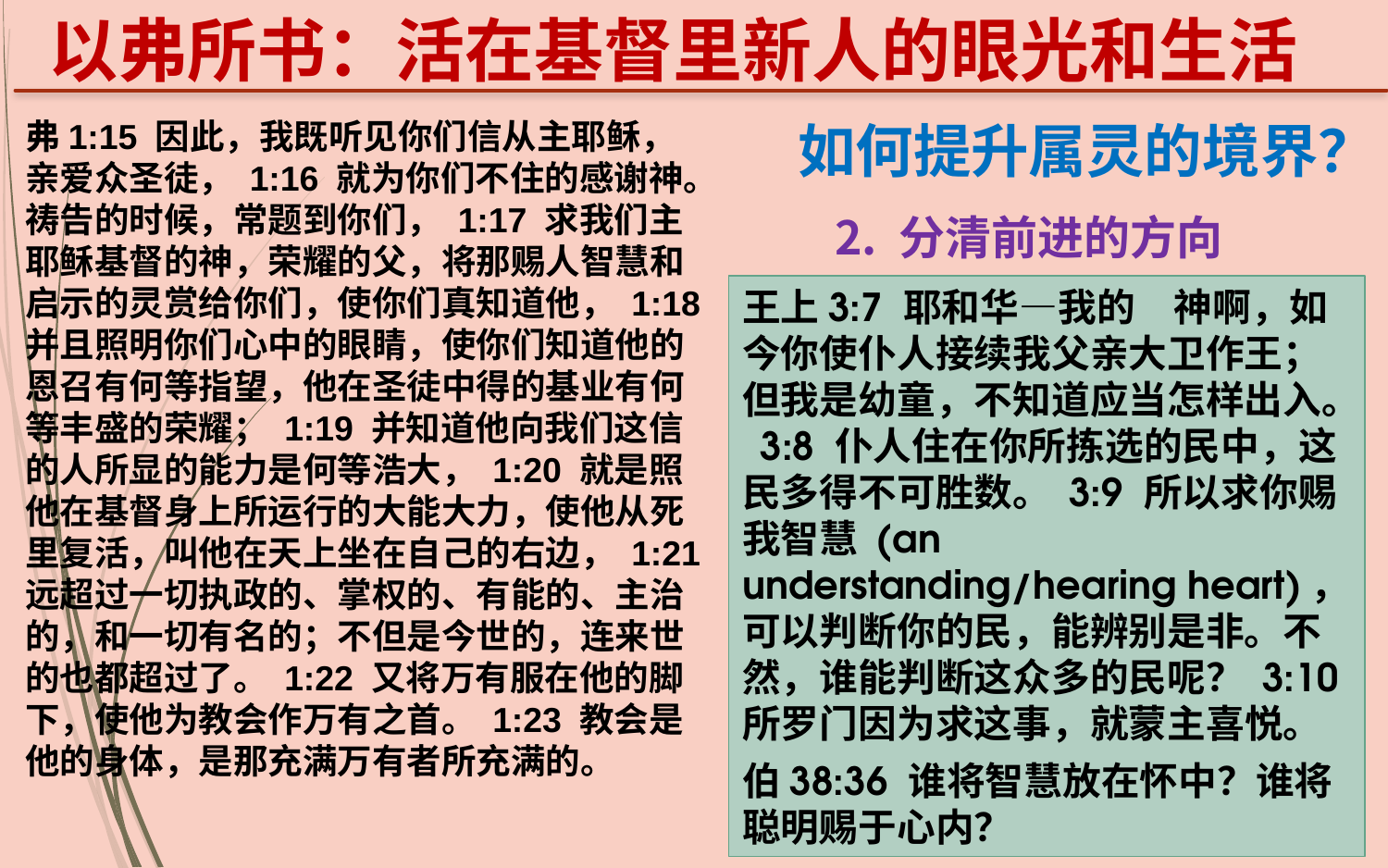

以弗所书：活在基督里新人的眼光和生活
弗1:15 因此，我既听见你们信从主耶稣，亲爱众圣徒， 1:16 就为你们不住的感谢神。祷告的时候，常题到你们， 1:17 求我们主耶稣基督的神，荣耀的父，将那赐人智慧和启示的灵赏给你们，使你们真知道他， 1:18 并且照明你们心中的眼睛，使你们知道他的恩召有何等指望，他在圣徒中得的基业有何等丰盛的荣耀； 1:19 并知道他向我们这信的人所显的能力是何等浩大， 1:20 就是照他在基督身上所运行的大能大力，使他从死里复活，叫他在天上坐在自己的右边， 1:21 远超过一切执政的、掌权的、有能的、主治的，和一切有名的；不但是今世的，连来世的也都超过了。 1:22 又将万有服在他的脚下，使他为教会作万有之首。 1:23 教会是他的身体，是那充满万有者所充满的。
如何提升属灵的境界？
 分清前进的方向
王上3:7 耶和华―我的　神啊，如今你使仆人接续我父亲大卫作王；但我是幼童，不知道应当怎样出入。 3:8 仆人住在你所拣选的民中，这民多得不可胜数。 3:9 所以求你赐我智慧 (an understanding/hearing heart)，可以判断你的民，能辨别是非。不然，谁能判断这众多的民呢？ 3:10 所罗门因为求这事，就蒙主喜悦。
伯38:36 谁将智慧放在怀中？谁将聪明赐于心内？